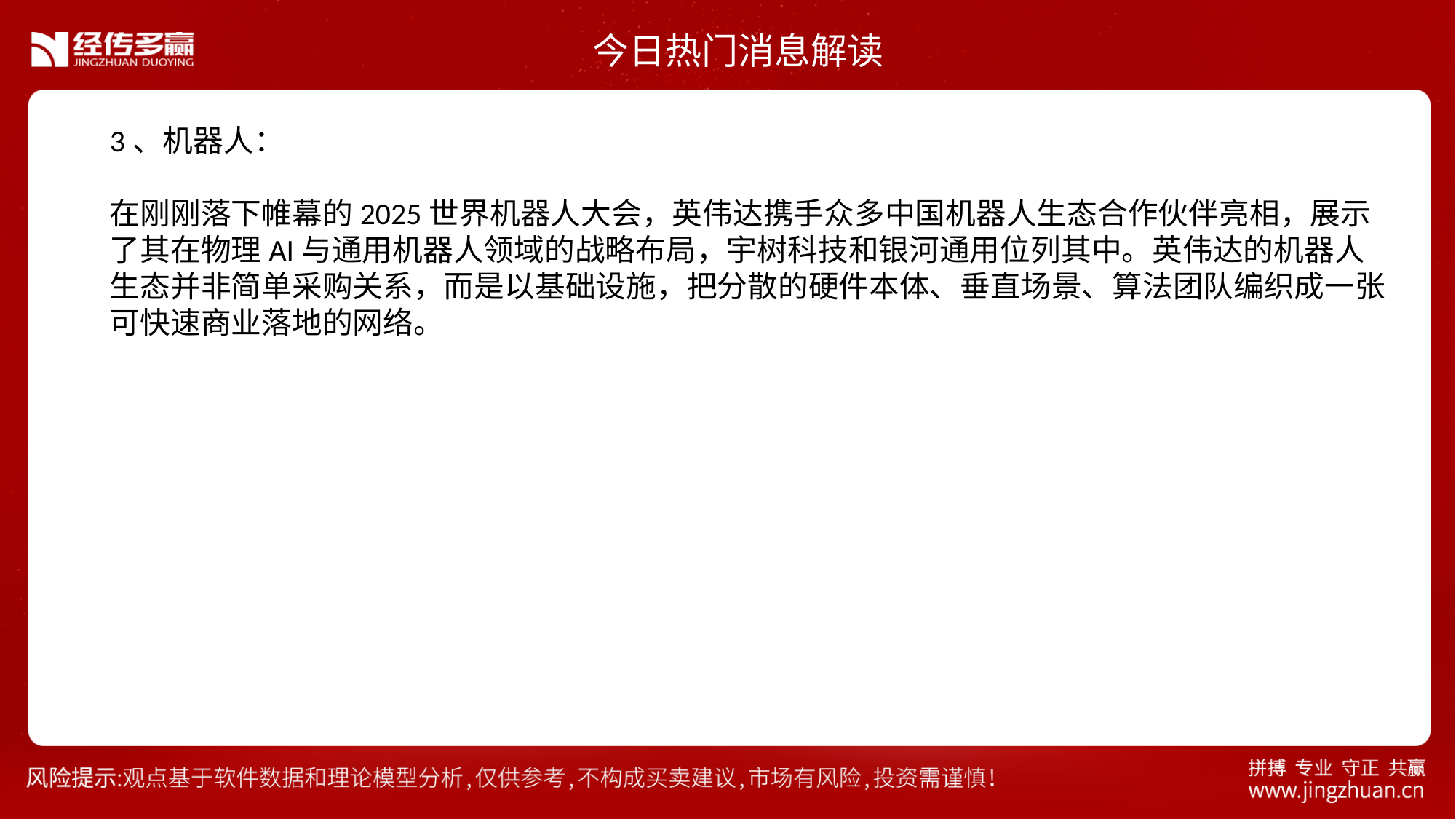

今日热门消息解读
3、机器人：

在刚刚落下帷幕的2025世界机器人大会，英伟达携手众多中国机器人生态合作伙伴亮相，展示了其在物理AI与通用机器人领域的战略布局，宇树科技和银河通用位列其中。英伟达的机器人生态并非简单采购关系，而是以基础设施，把分散的硬件本体、垂直场景、算法团队编织成一张可快速商业落地的网络。